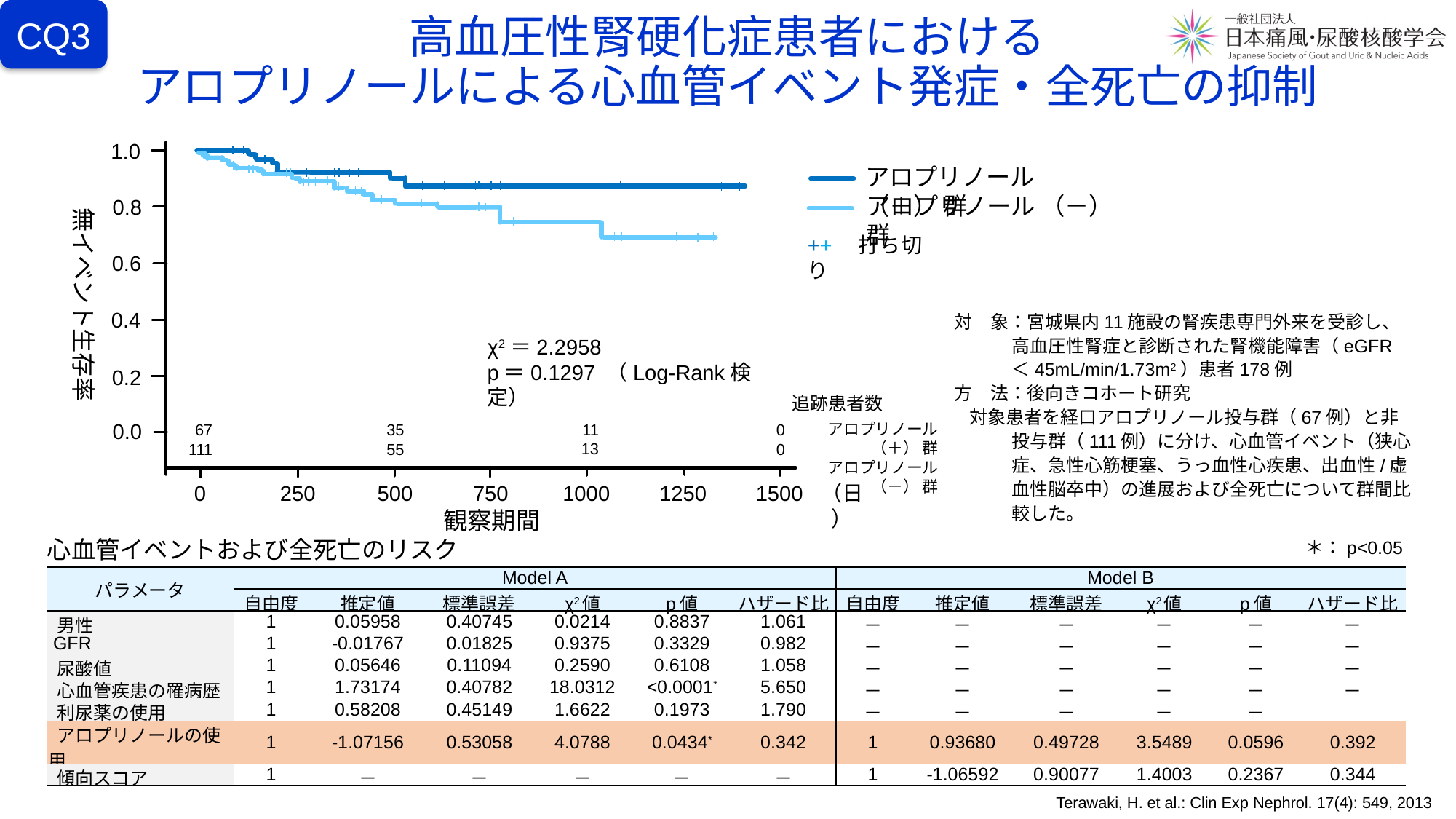

# 高血圧性腎硬化症患者における アロプリノールによる心血管イベント発症・全死亡の抑制
CQ3
1.0
無イベント生存率
アロプリノール （＋） 群
アロプリノール （－） 群
0.8
++　打ち切り
0.6
0.4
χ2＝2.2958
p＝0.1297 （Log-Rank検定）
0.2
追跡患者数
0.0
アロプリノール（＋） 群
アロプリノール（－） 群
11
13
67
111
35
55
0
0
0
250
500
（日）
750
1000
1250
1500
観察期間
対　象：宮城県内11施設の腎疾患専門外来を受診し、高血圧性腎症と診断された腎機能障害（eGFR＜45mL/min/1.73m2）患者178例
方　法：後向きコホート研究
対象患者を経口アロプリノール投与群（67例）と非投与群（111例）に分け、心血管イベント（狭心症、急性心筋梗塞、うっ血性心疾患、出血性/虚血性脳卒中）の進展および全死亡について群間比較した。
＊：p<0.05
心血管イベントおよび全死亡のリスク
| パラメータ | Model A |  |  |  |  |  | Model B |  |  |  |  |  |
| --- | --- | --- | --- | --- | --- | --- | --- | --- | --- | --- | --- | --- |
|  | 自由度 | 推定値 | 標準誤差 | χ2値 | p値 | ハザード比 | 自由度 | 推定値 | 標準誤差 | χ2値 | p値 | ハザード比 |
| 男性 | 1 | 0.05958 | 0.40745 | 0.0214 | 0.8837 | 1.061 | － | － | － | － | － | － |
| GFR | 1 | -0.01767 | 0.01825 | 0.9375 | 0.3329 | 0.982 | － | － | － | － | － | － |
| 尿酸値 | 1 | 0.05646 | 0.11094 | 0.2590 | 0.6108 | 1.058 | － | － | － | － | － | － |
| 心血管疾患の罹病歴 | 1 | 1.73174 | 0.40782 | 18.0312 | <0.0001\* | 5.650 | － | － | － | － | － | － |
| 利尿薬の使用 | 1 | 0.58208 | 0.45149 | 1.6622 | 0.1973 | 1.790 | － | － | － | － | － |  |
| アロプリノールの使用 | 1 | -1.07156 | 0.53058 | 4.0788 | 0.0434\* | 0.342 | 1 | 0.93680 | 0.49728 | 3.5489 | 0.0596 | 0.392 |
| 傾向スコア | 1 | － | － | － | － | － | 1 | -1.06592 | 0.90077 | 1.4003 | 0.2367 | 0.344 |
Terawaki, H. et al.: Clin Exp Nephrol. 17(4): 549, 2013